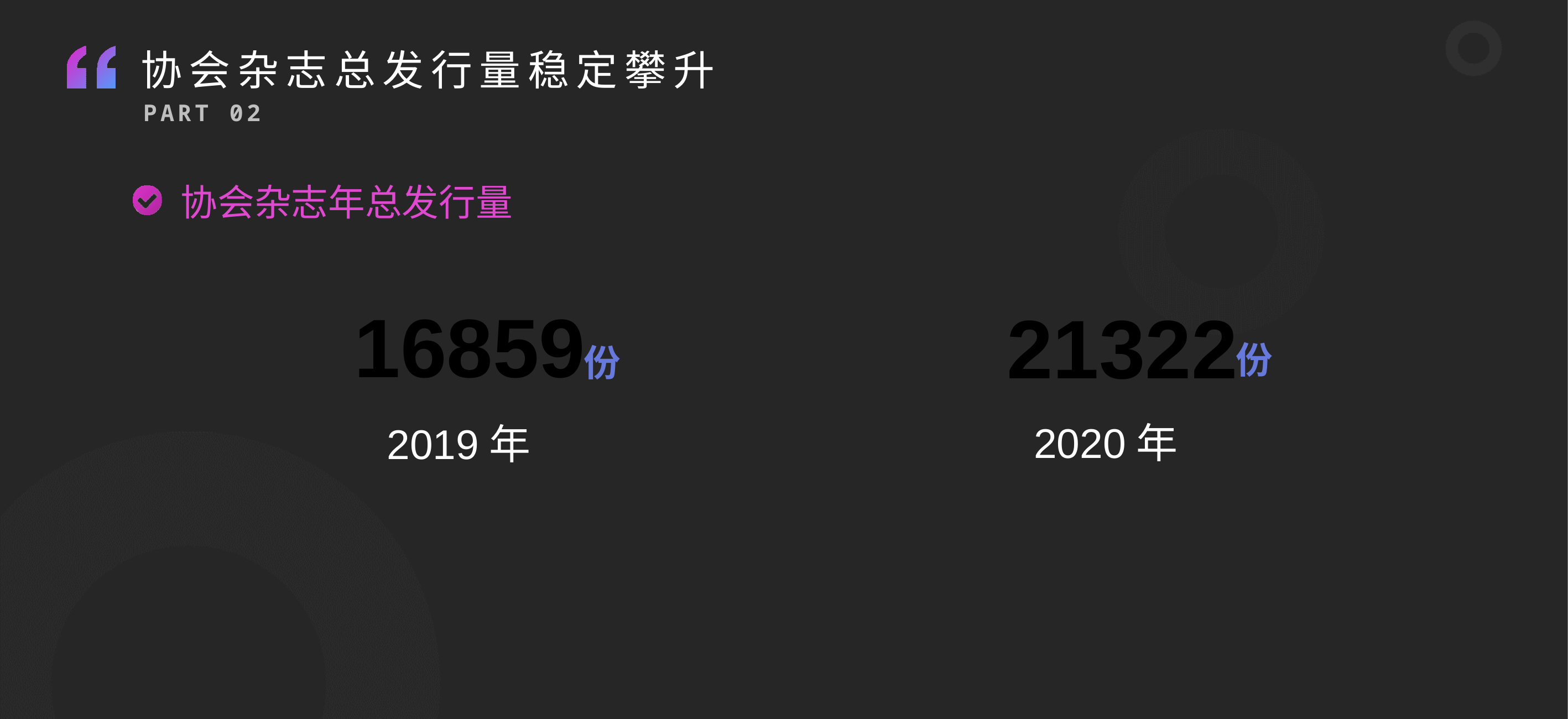

协会杂志总发行量稳定攀升

PART 02
协会杂志年总发行量

16859
21322
份
份
2020年
2019年